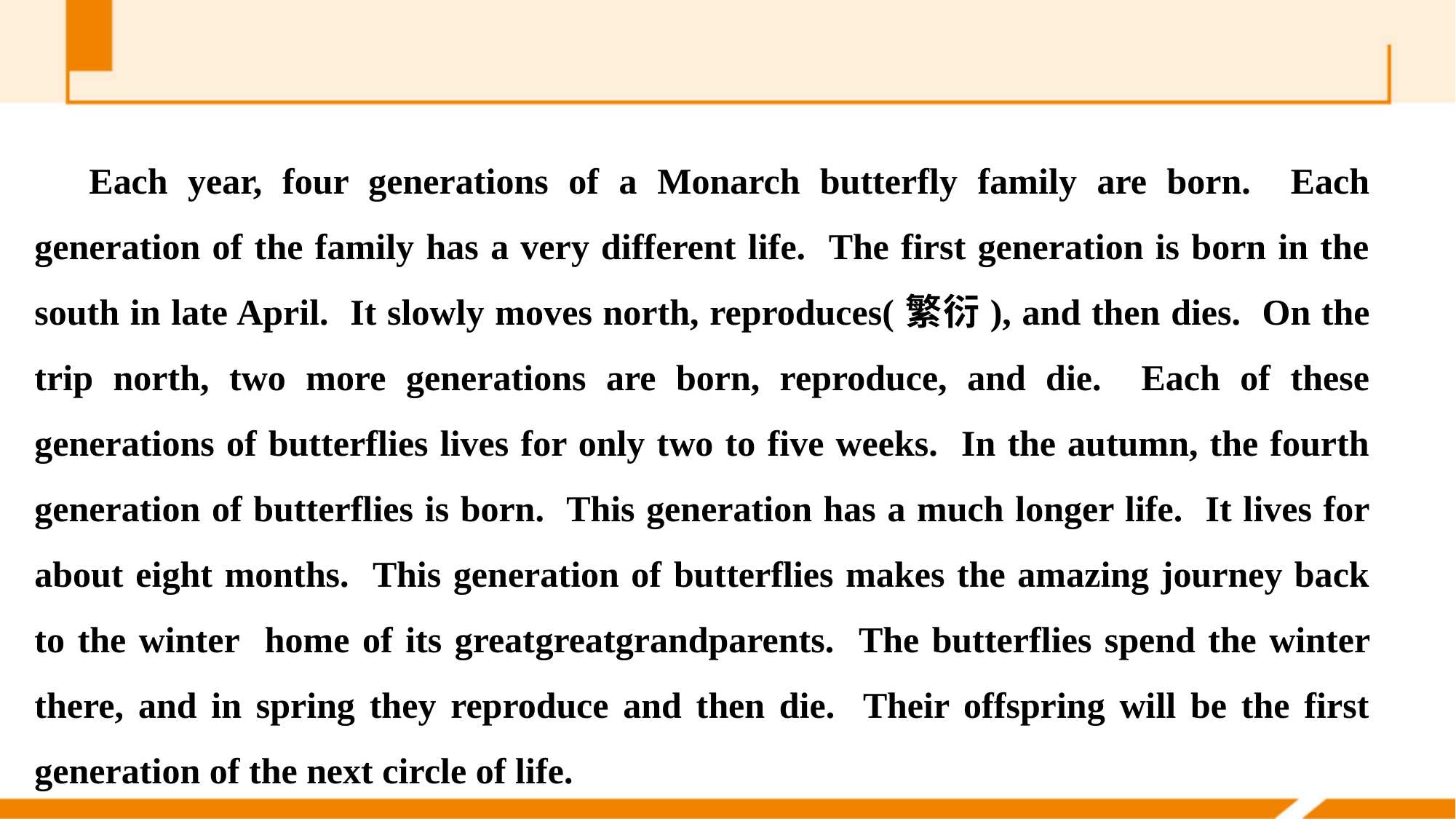

Each year, four generations of a Monarch butterfly family are born.  Each generation of the family has a very different life.  The first generation is born in the south in late April.  It slowly moves north, reproduces(繁衍), and then dies.  On the trip north, two more generations are born, reproduce, and die.  Each of these generations of butterflies lives for only two to five weeks.  In the autumn, the fourth generation of butterflies is born.  This generation has a much longer life.  It lives for about eight months.  This generation of butterflies makes the amazing journey back to the winter  home of its great­great­grandparents.  The butterflies spend the winter there, and in spring they reproduce and then die.  Their offspring will be the first generation of the next circle of life.